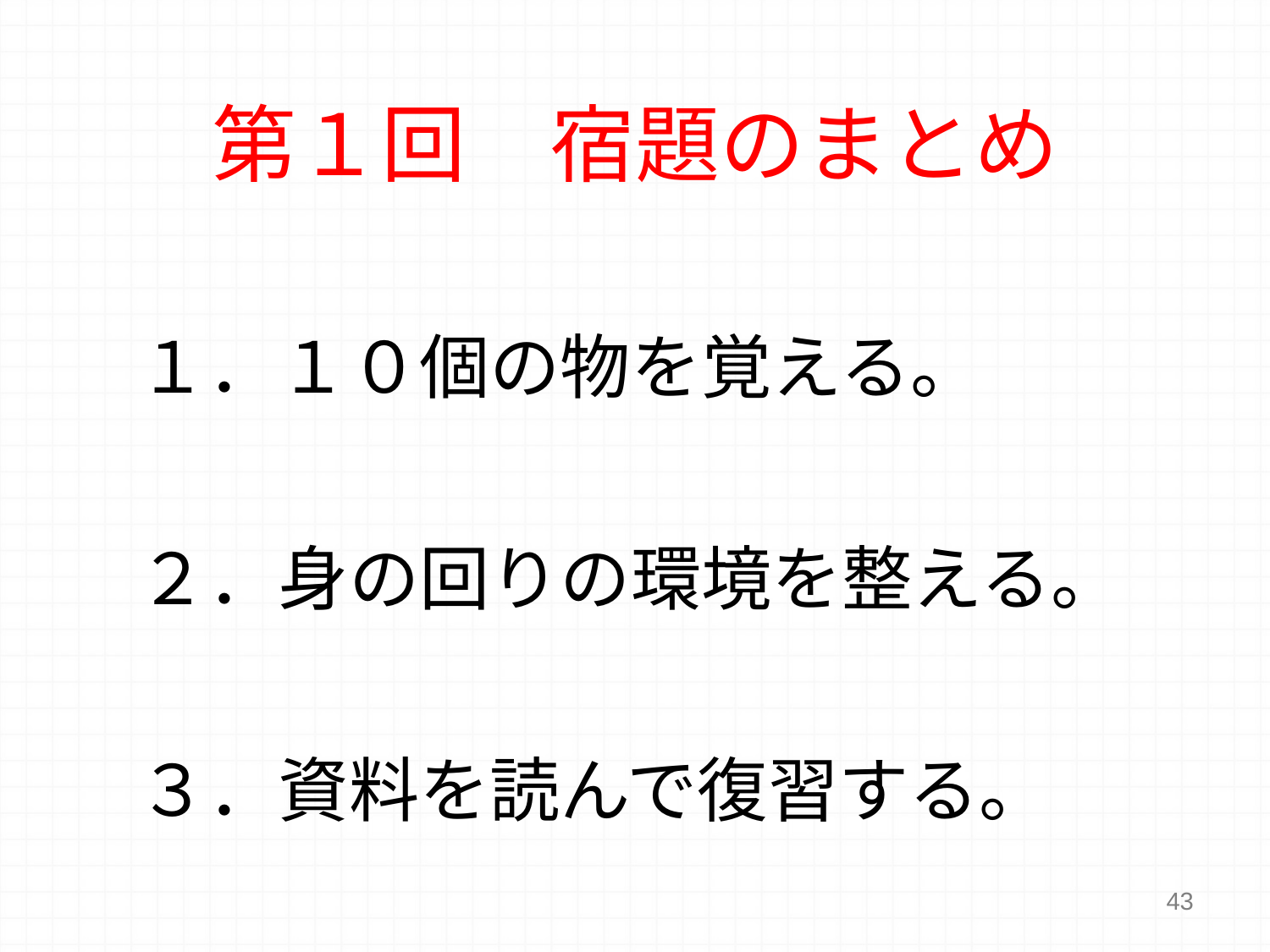

# 第１回　宿題のまとめ
１．１０個の物を覚える。
２．身の回りの環境を整える。
３．資料を読んで復習する。
43